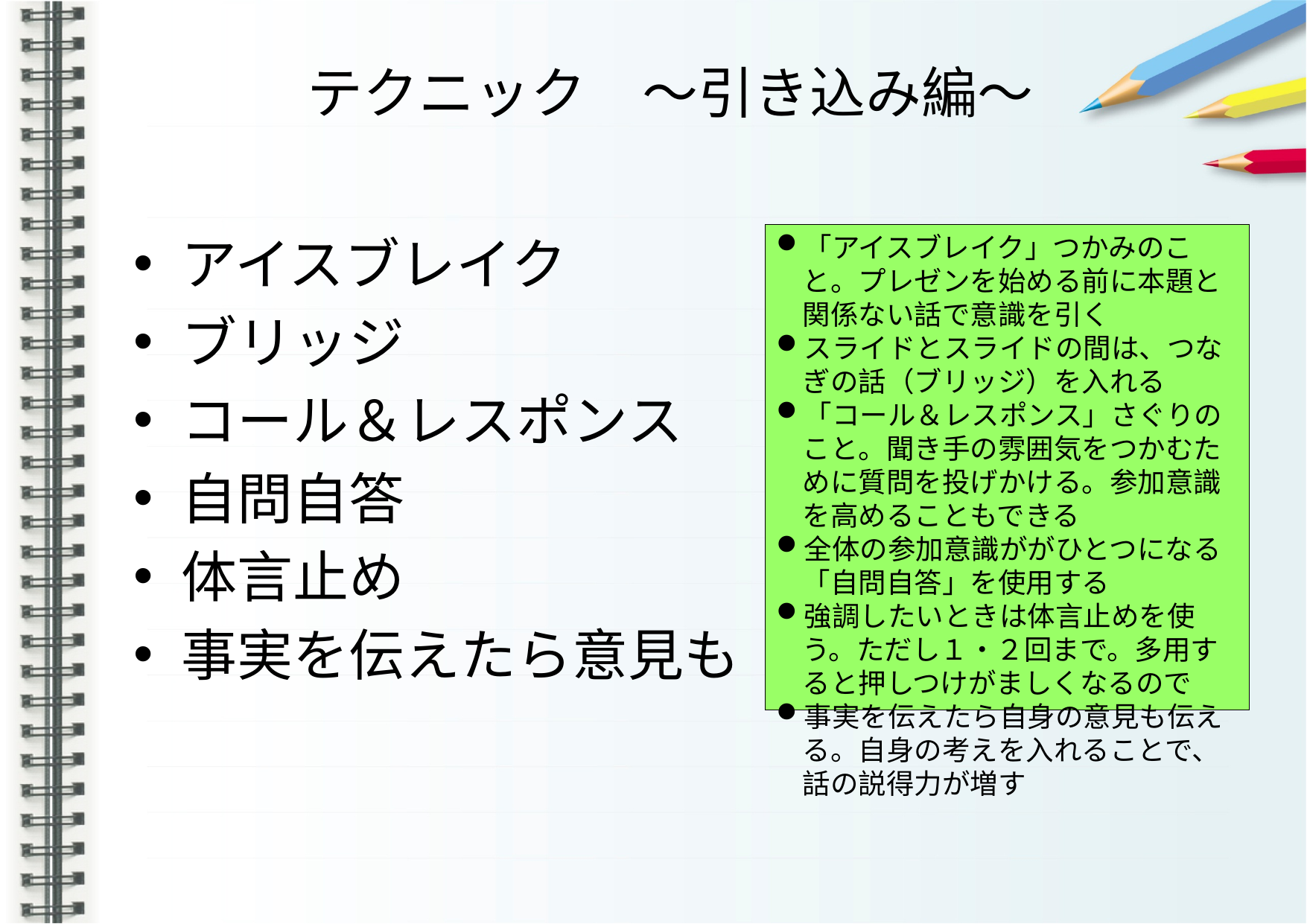

テクニック　～引き込み編～
アイスブレイク
ブリッジ
コール＆レスポンス
自問自答
体言止め
事実を伝えたら意見も
「アイスブレイク」つかみのこと。プレゼンを始める前に本題と関係ない話で意識を引く
スライドとスライドの間は、つなぎの話（ブリッジ）を入れる
「コール＆レスポンス」さぐりのこと。聞き手の雰囲気をつかむために質問を投げかける。参加意識を高めることもできる
全体の参加意識ががひとつになる「自問自答」を使用する
強調したいときは体言止めを使う。ただし１・２回まで。多用すると押しつけがましくなるので
事実を伝えたら自身の意見も伝える。自身の考えを入れることで、話の説得力が増す